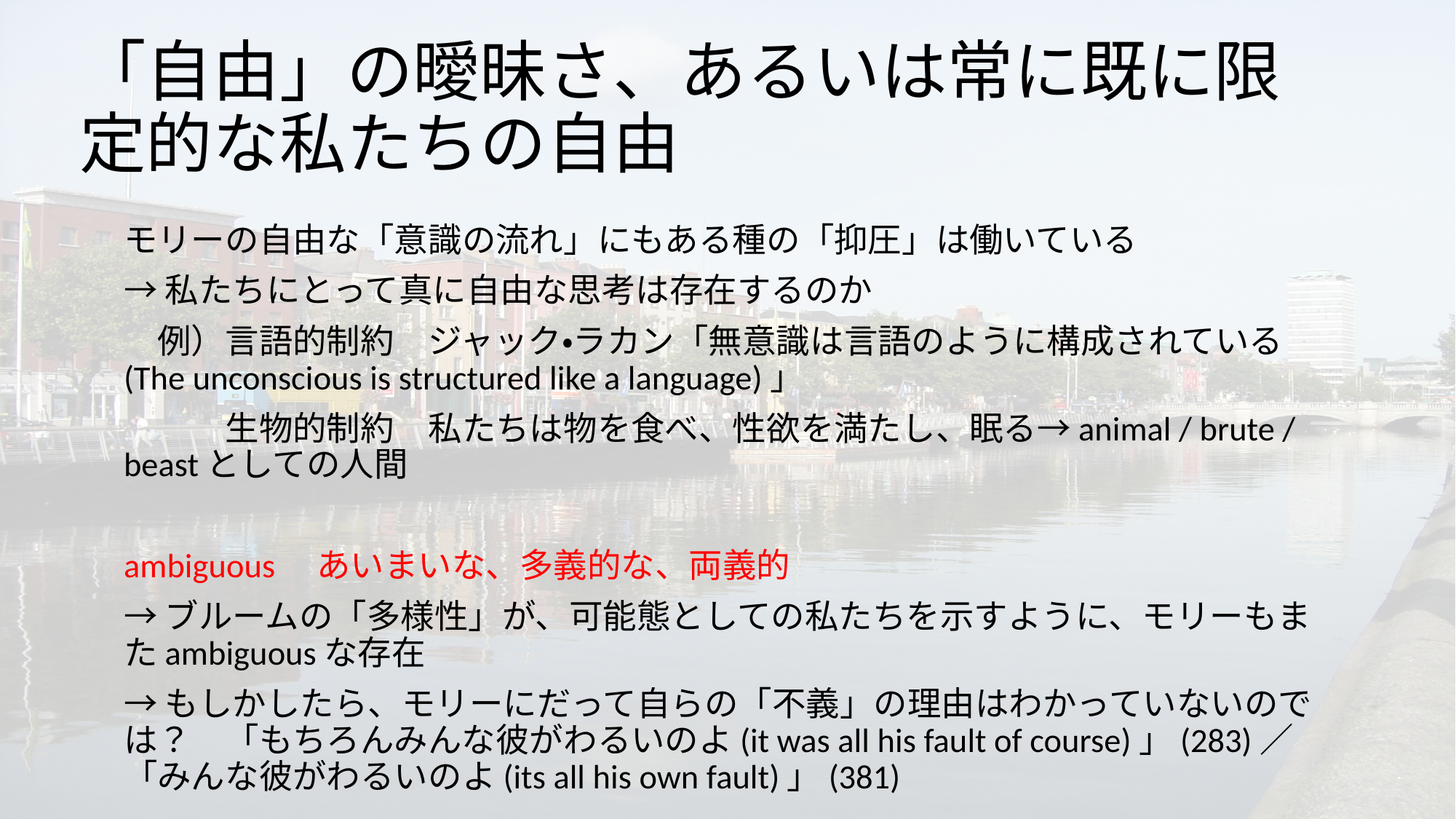

# 「自由」の曖昧さ、あるいは常に既に限定的な私たちの自由
モリーの自由な「意識の流れ」にもある種の「抑圧」は働いている
→私たちにとって真に自由な思考は存在するのか
　例）言語的制約　ジャック・ラカン「無意識は言語のように構成されている(The unconscious is structured like a language)」
　　　生物的制約　私たちは物を食べ、性欲を満たし、眠る→animal / brute / beastとしての人間

ambiguous　あいまいな、多義的な、両義的
→ブルームの「多様性」が、可能態としての私たちを示すように、モリーもまたambiguousな存在
→もしかしたら、モリーにだって自らの「不義」の理由はわかっていないのでは？　「もちろんみんな彼がわるいのよ(it was all his fault of course)」(283)／「みんな彼がわるいのよ(its all his own fault)」(381)